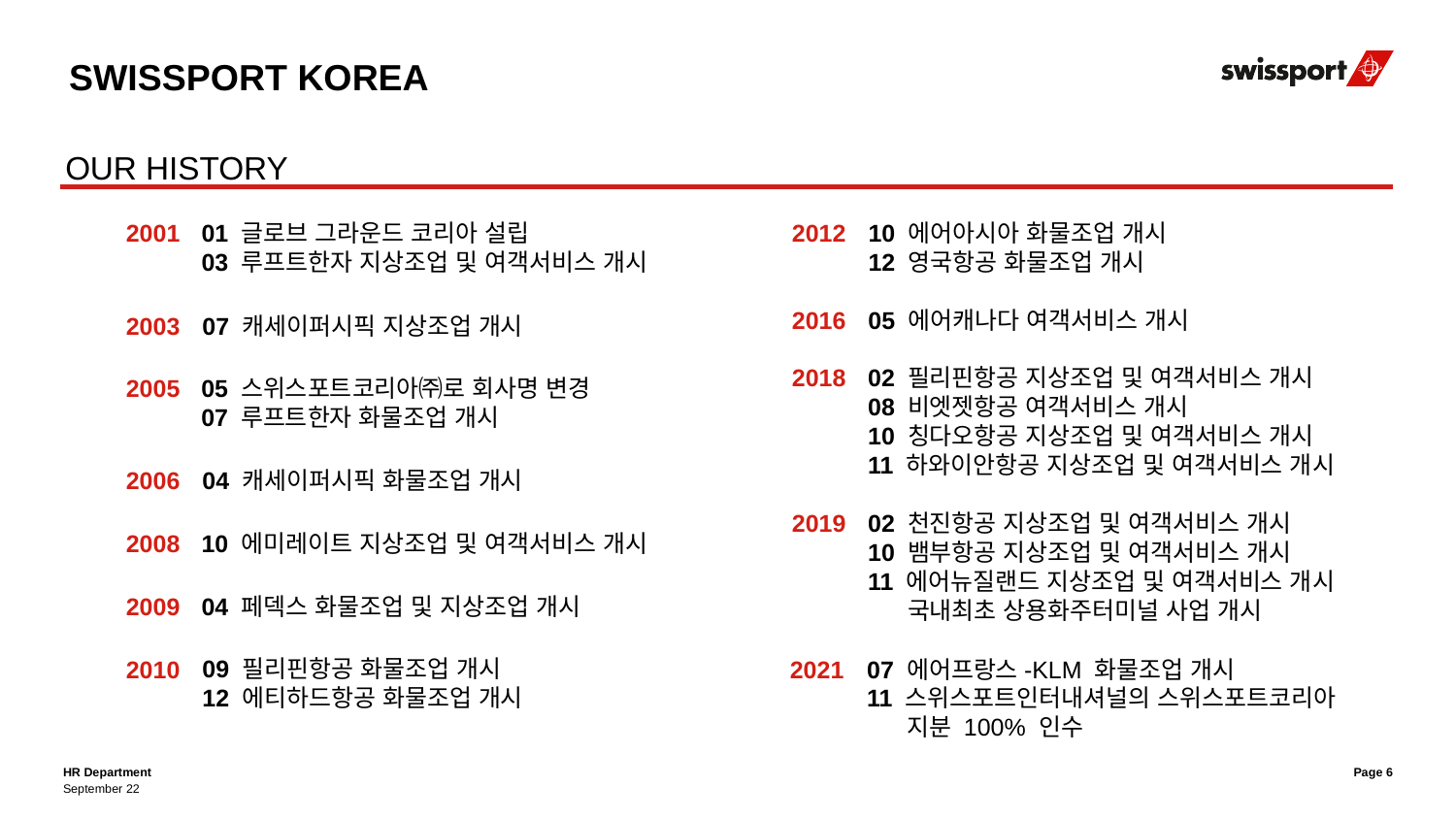

SWISSPORT KOREA
OUR HISTORY

2001
01 글로브 그라운드 코리아 설립
03 루프트한자 지상조업 및 여객서비스 개시
2003
07 캐세이퍼시픽 지상조업 개시
2005
05 스위스포트코리아㈜로 회사명 변경
07 루프트한자 화물조업 개시
2006
04 캐세이퍼시픽 화물조업 개시
2008
10 에미레이트 지상조업 및 여객서비스 개시
2009
04 페덱스 화물조업 및 지상조업 개시
2010
09 필리핀항공 화물조업 개시
12 에티하드항공 화물조업 개시
2012
10 에어아시아 화물조업 개시
12 영국항공 화물조업 개시
2016
05 에어캐나다 여객서비스 개시
2018
02 필리핀항공 지상조업 및 여객서비스 개시
08 비엣젯항공 여객서비스 개시
10 칭다오항공 지상조업 및 여객서비스 개시
11 하와이안항공 지상조업 및 여객서비스 개시
2019
02 천진항공 지상조업 및 여객서비스 개시
10 뱀부항공 지상조업 및 여객서비스 개시
11 에어뉴질랜드 지상조업 및 여객서비스 개시
     국내최초 상용화주터미널 사업 개시
2021
07 에어프랑스-KLM 화물조업 개시
11 스위스포트인터내셔널의 스위스포트코리아
     지분 100% 인수
HR Department
Page 6
September 22